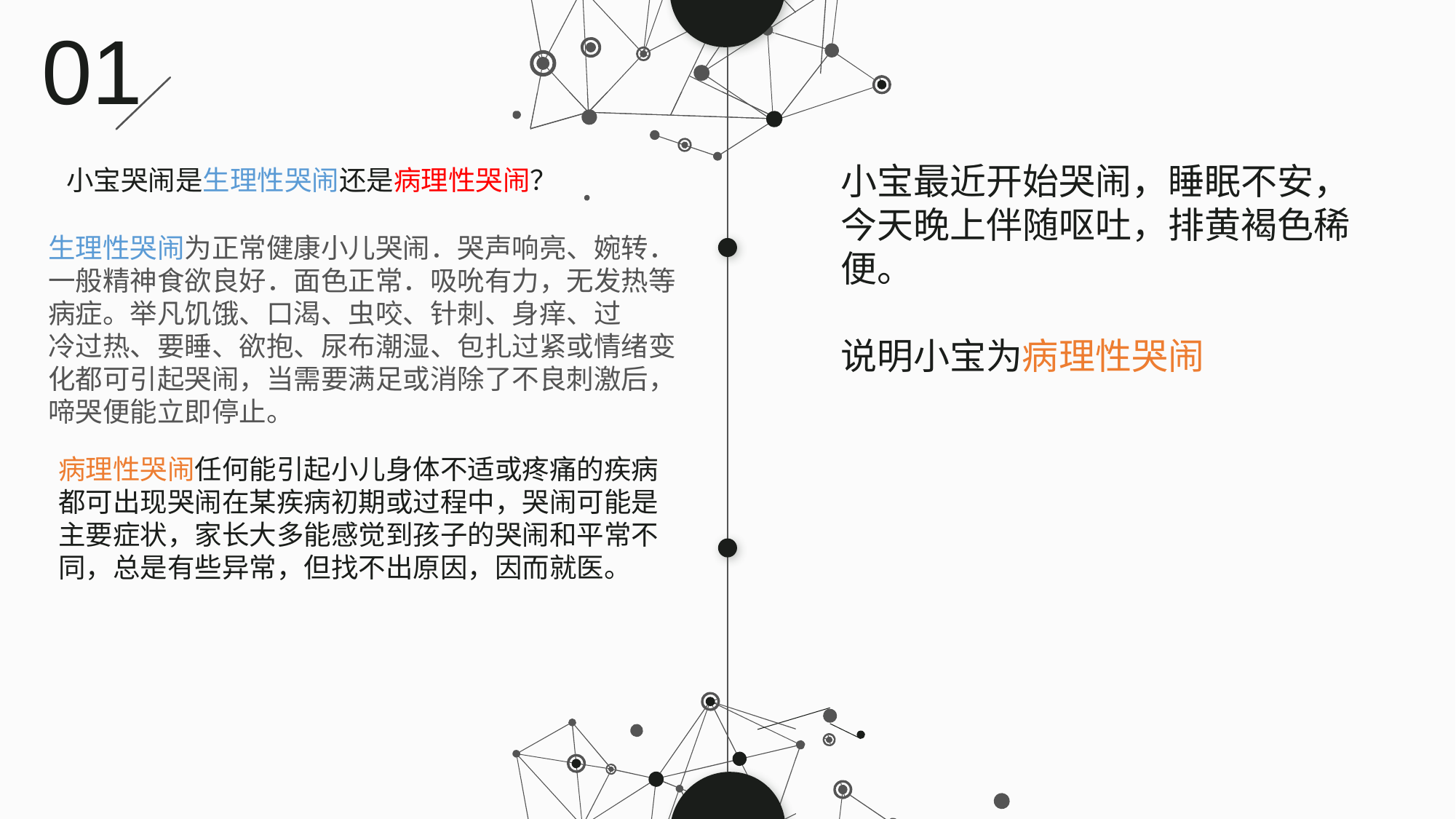

01
小宝最近开始哭闹，睡眠不安，今天晚上伴随呕吐，排黄褐色稀便。

说明小宝为病理性哭闹
小宝哭闹是生理性哭闹还是病理性哭闹？
生理性哭闹为正常健康小儿哭闹．哭声响亮、婉转．一般精神食欲良好．面色正常．吸吮有力，无发热等病症。举凡饥饿、口渴、虫咬、针刺、身痒、过
冷过热、要睡、欲抱、尿布潮湿、包扎过紧或情绪变化都可引起哭闹，当需要满足或消除了不良刺激后，啼哭便能立即停止。

病理性哭闹任何能引起小儿身体不适或疼痛的疾病都可出现哭闹在某疾病初期或过程中，哭闹可能是主要症状，家长大多能感觉到孩子的哭闹和平常不同，总是有些异常，但找不出原因，因而就医。